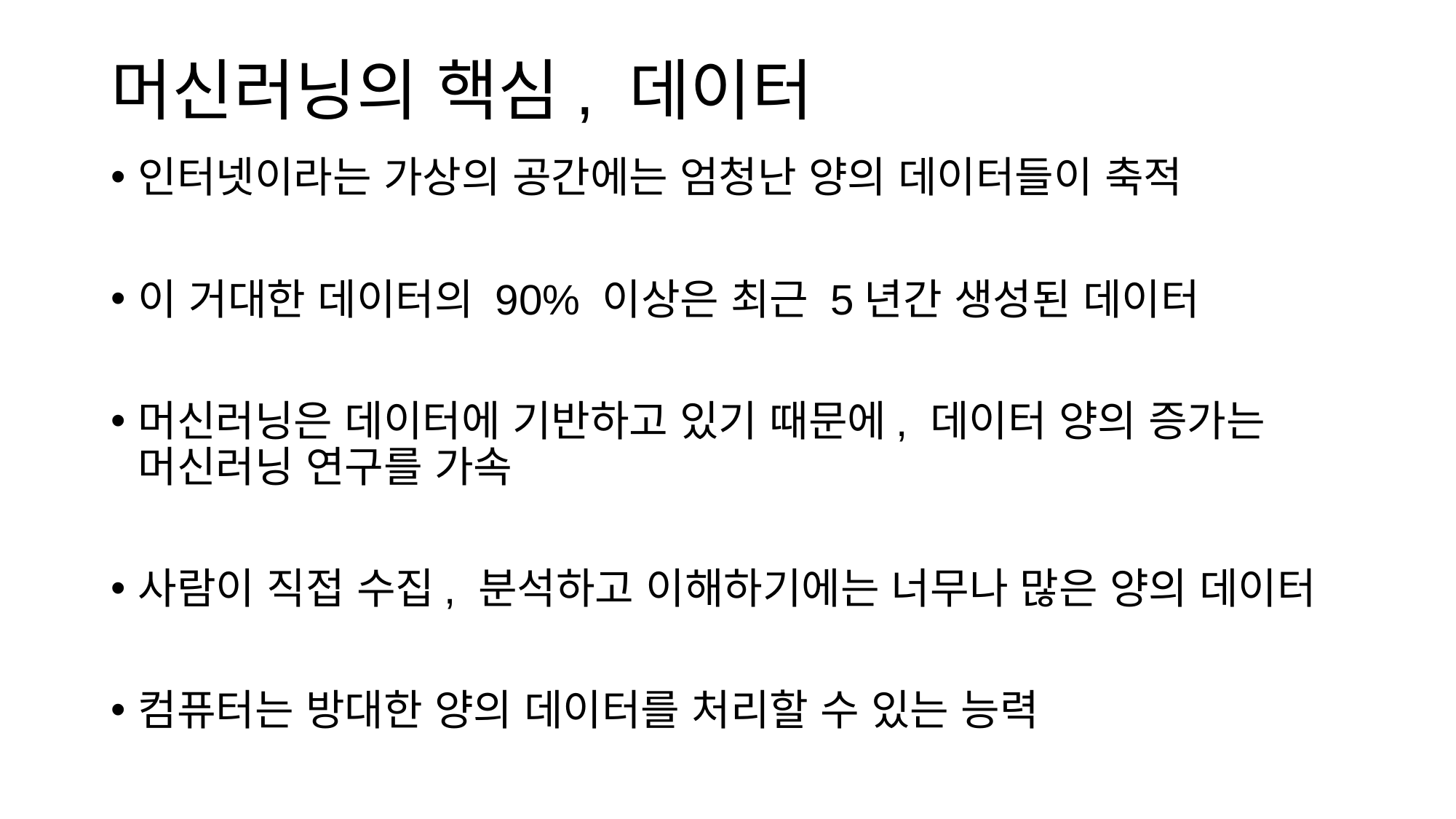

# 머신러닝의 핵심, 데이터
인터넷이라는 가상의 공간에는 엄청난 양의 데이터들이 축적

이 거대한 데이터의 90% 이상은 최근 5년간 생성된 데이터

머신러닝은 데이터에 기반하고 있기 때문에, 데이터 양의 증가는 머신러닝 연구를 가속

사람이 직접 수집, 분석하고 이해하기에는 너무나 많은 양의 데이터

컴퓨터는 방대한 양의 데이터를 처리할 수 있는 능력